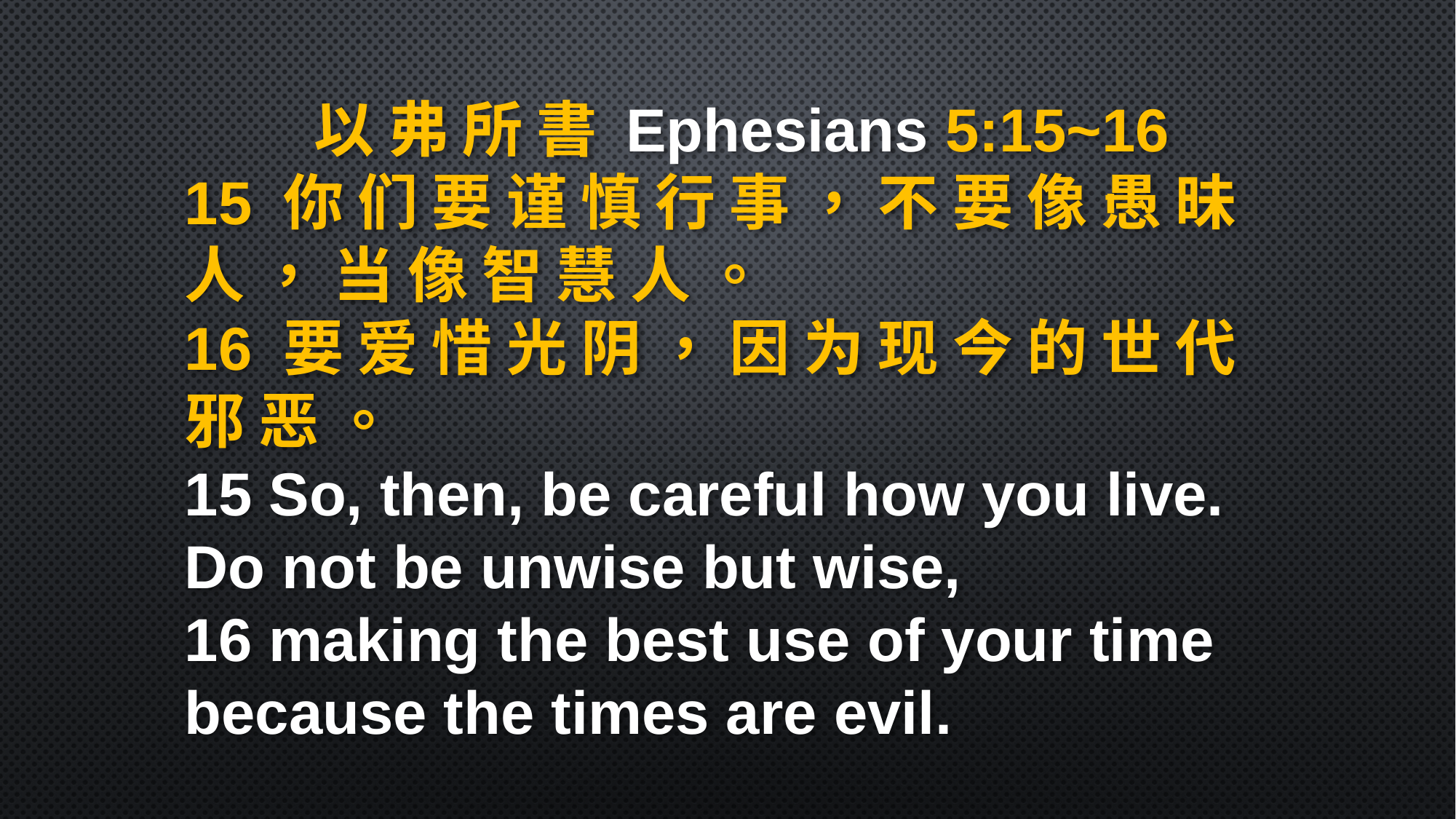

以 弗 所 書 Ephesians 5:15~16
15 你 们 要 谨 慎 行 事 ， 不 要 像 愚 昧 人 ， 当 像 智 慧 人 。
16 要 爱 惜 光 阴 ， 因 为 现 今 的 世 代 邪 恶 。
15 So, then, be careful how you live. Do not be unwise but wise,
16 making the best use of your time because the times are evil.